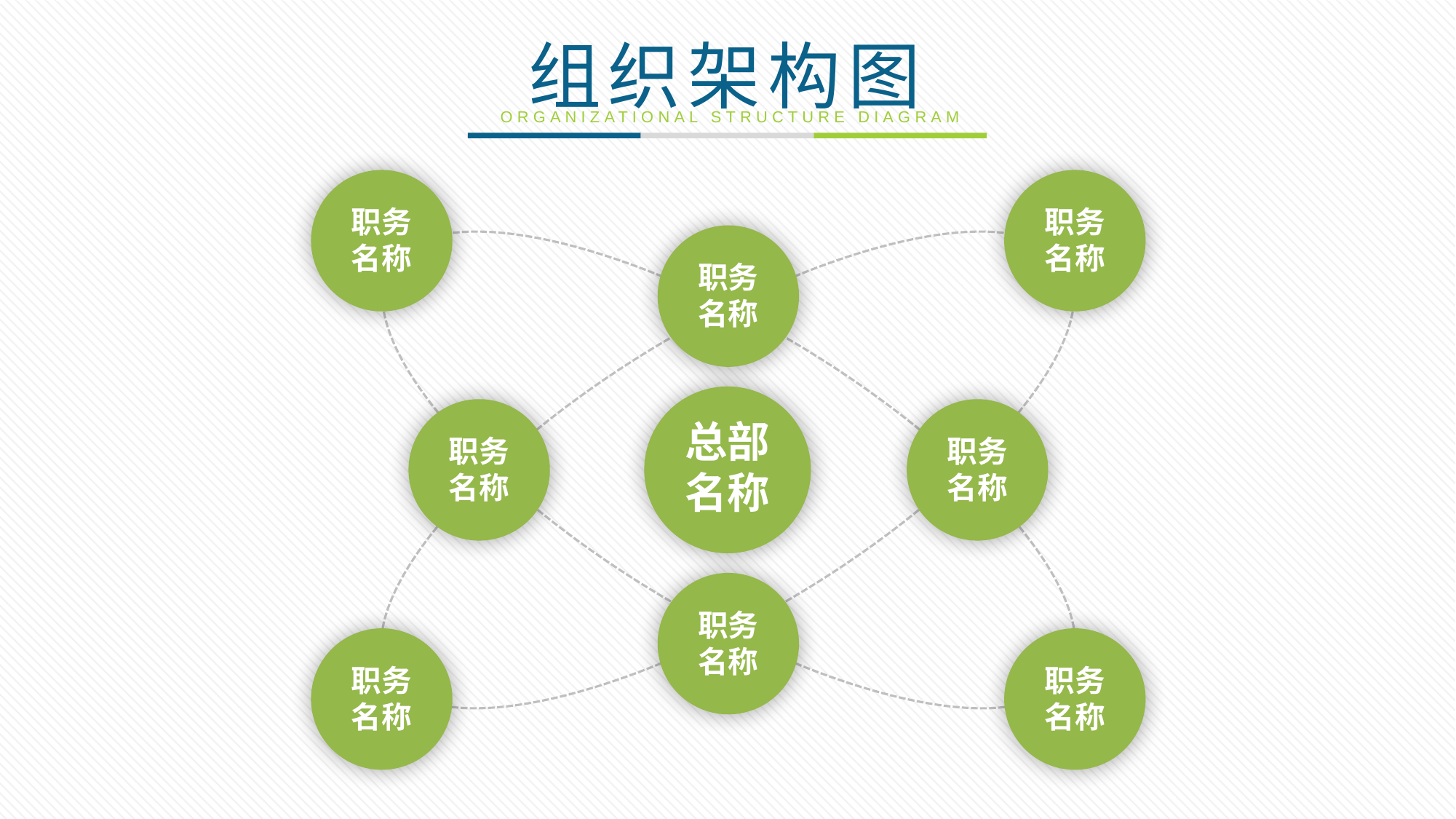

职务
名称

职务
名称

职务
名称

职务
名称

职务
名称

职务
名称

总部
名称

职务
名称

职务
名称